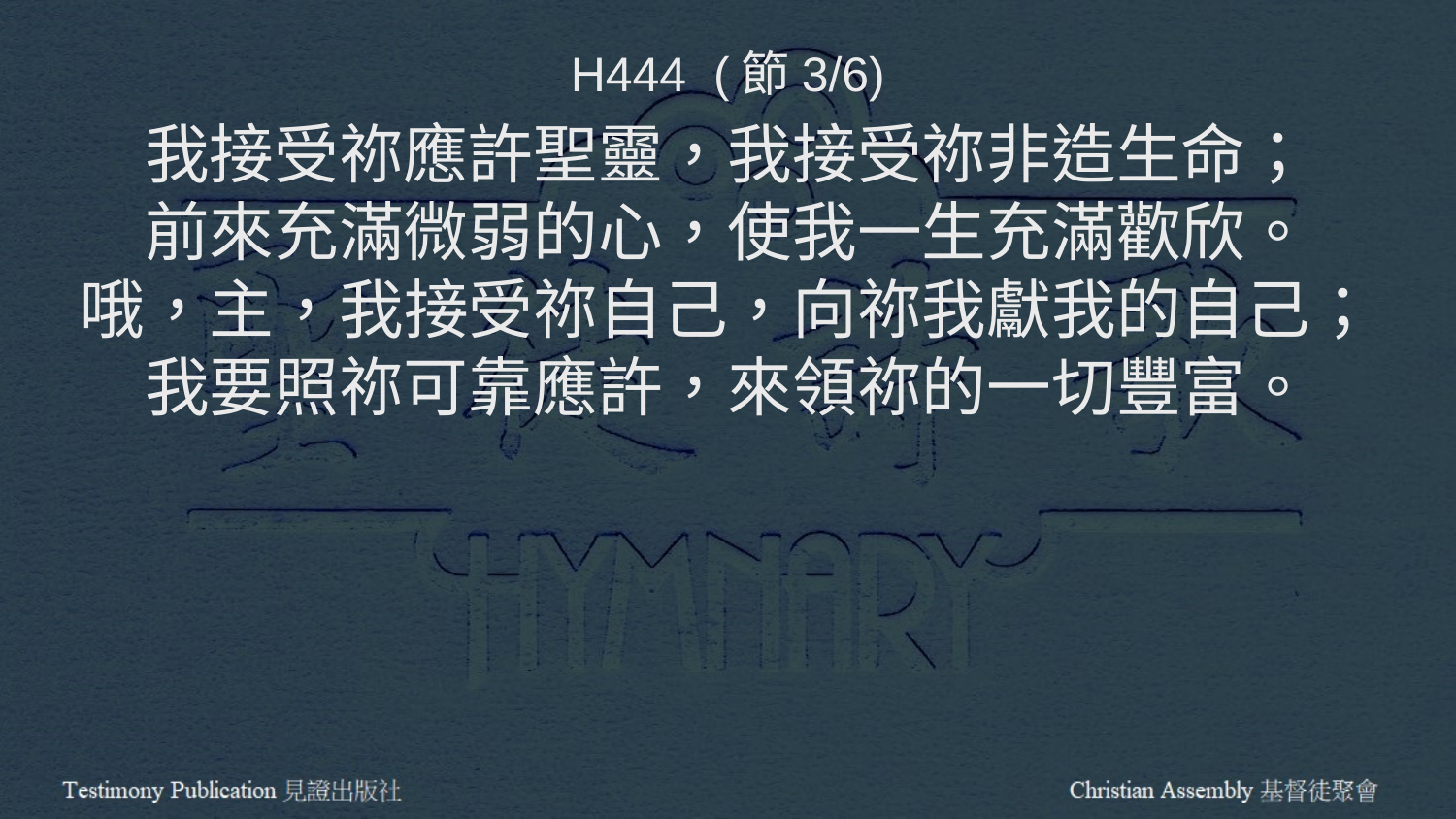

H444  (節3/6)
我接受祢應許聖靈，我接受祢非造生命；
前來充滿微弱的心，使我一生充滿歡欣。
哦，主，我接受祢自己，向祢我獻我的自己；
我要照祢可靠應許，來領祢的一切豐富。